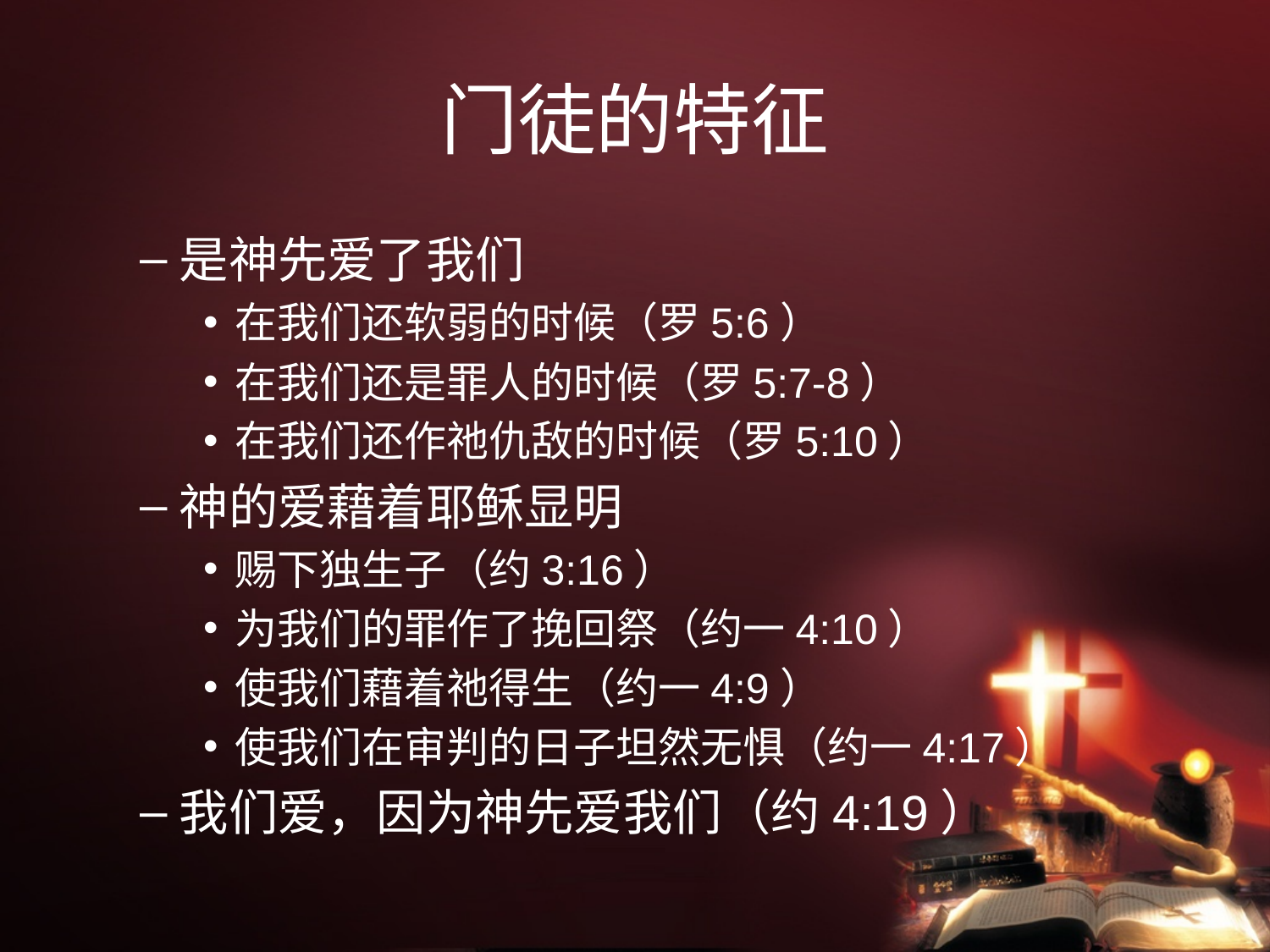

# 门徒的特征
是神先爱了我们
在我们还软弱的时候（罗5:6）
在我们还是罪人的时候（罗5:7-8）
在我们还作祂仇敌的时候（罗5:10）
神的爱藉着耶稣显明
赐下独生子（约3:16）
为我们的罪作了挽回祭（约一4:10）
使我们藉着祂得生（约一4:9）
使我们在审判的日子坦然无惧（约一4:17）
我们爱，因为神先爱我们（约4:19）